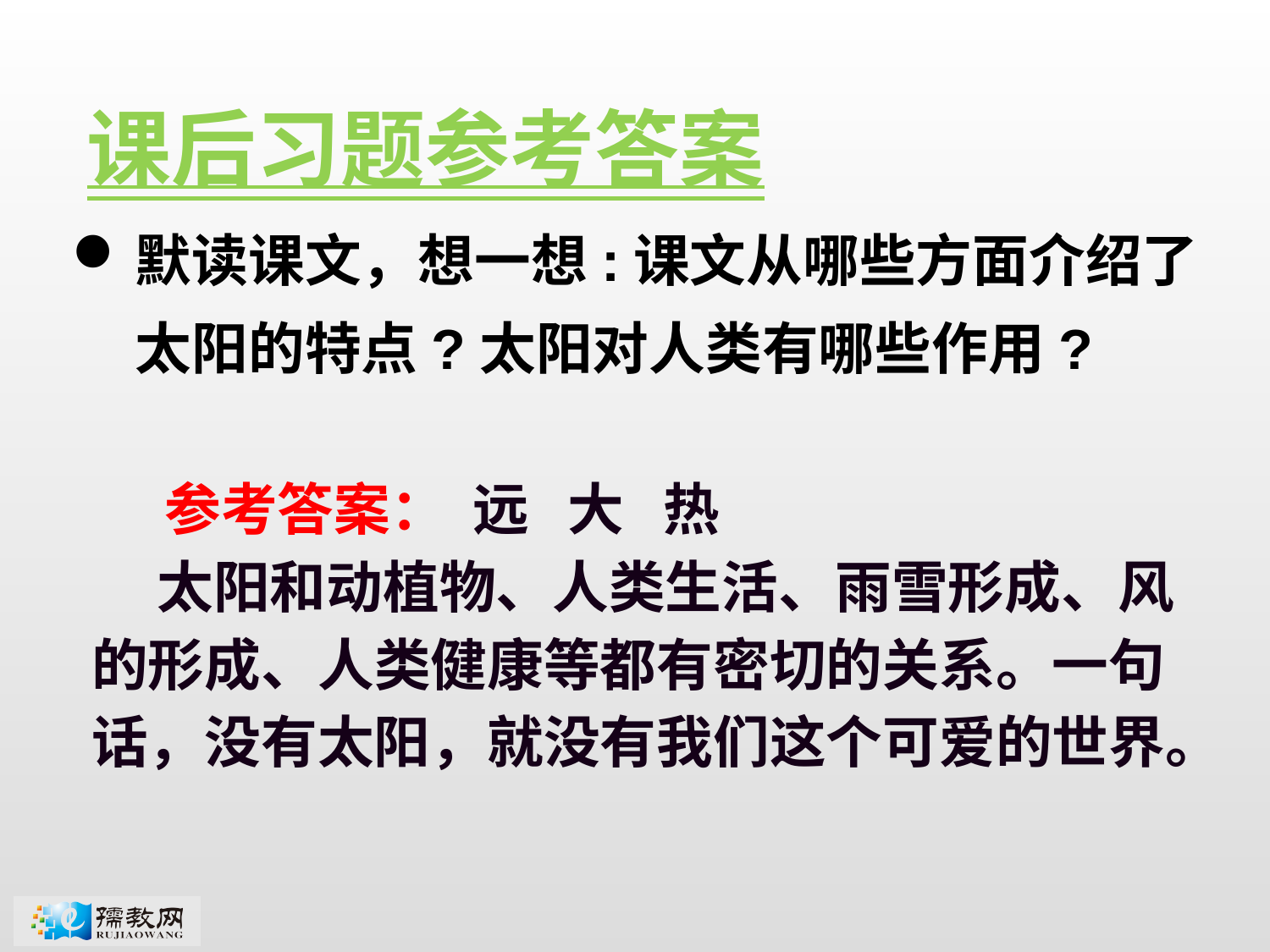

课后习题参考答案
默读课文，想一想:课文从哪些方面介绍了太阳的特点?太阳对人类有哪些作用?
    参考答案：  远   大   热
    太阳和动植物、人类生活、雨雪形成、风的形成、人类健康等都有密切的关系。一句话，没有太阳，就没有我们这个可爱的世界。